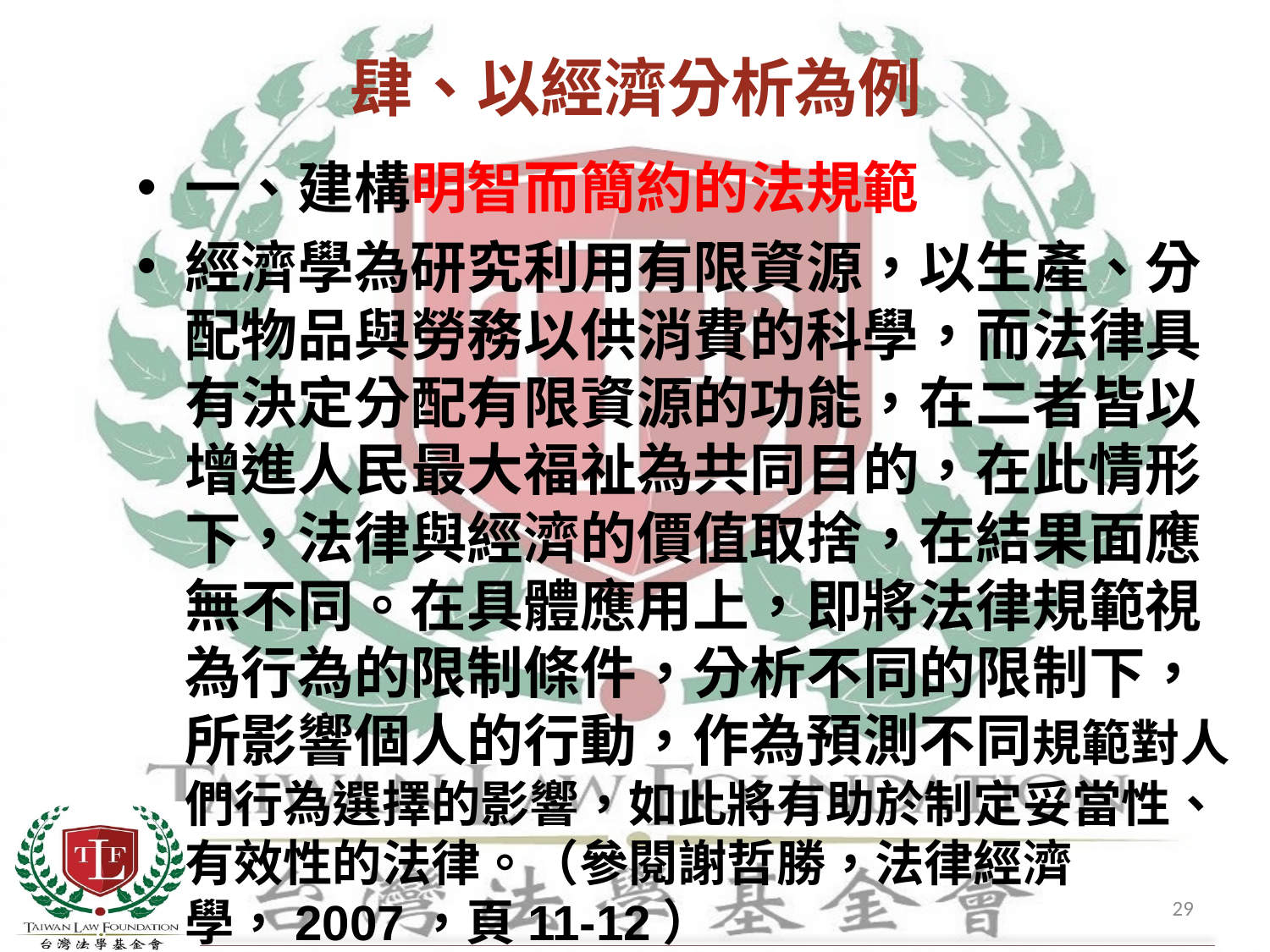

# 肆、以經濟分析為例
一、建構明智而簡約的法規範
經濟學為研究利用有限資源，以生產、分配物品與勞務以供消費的科學，而法律具有決定分配有限資源的功能，在二者皆以增進人民最大福祉為共同目的，在此情形下，法律與經濟的價值取捨，在結果面應無不同。在具體應用上，即將法律規範視為行為的限制條件，分析不同的限制下，所影響個人的行動，作為預測不同規範對人們行為選擇的影響，如此將有助於制定妥當性、有效性的法律。（參閱謝哲勝，法律經濟學，2007，頁11-12）
29